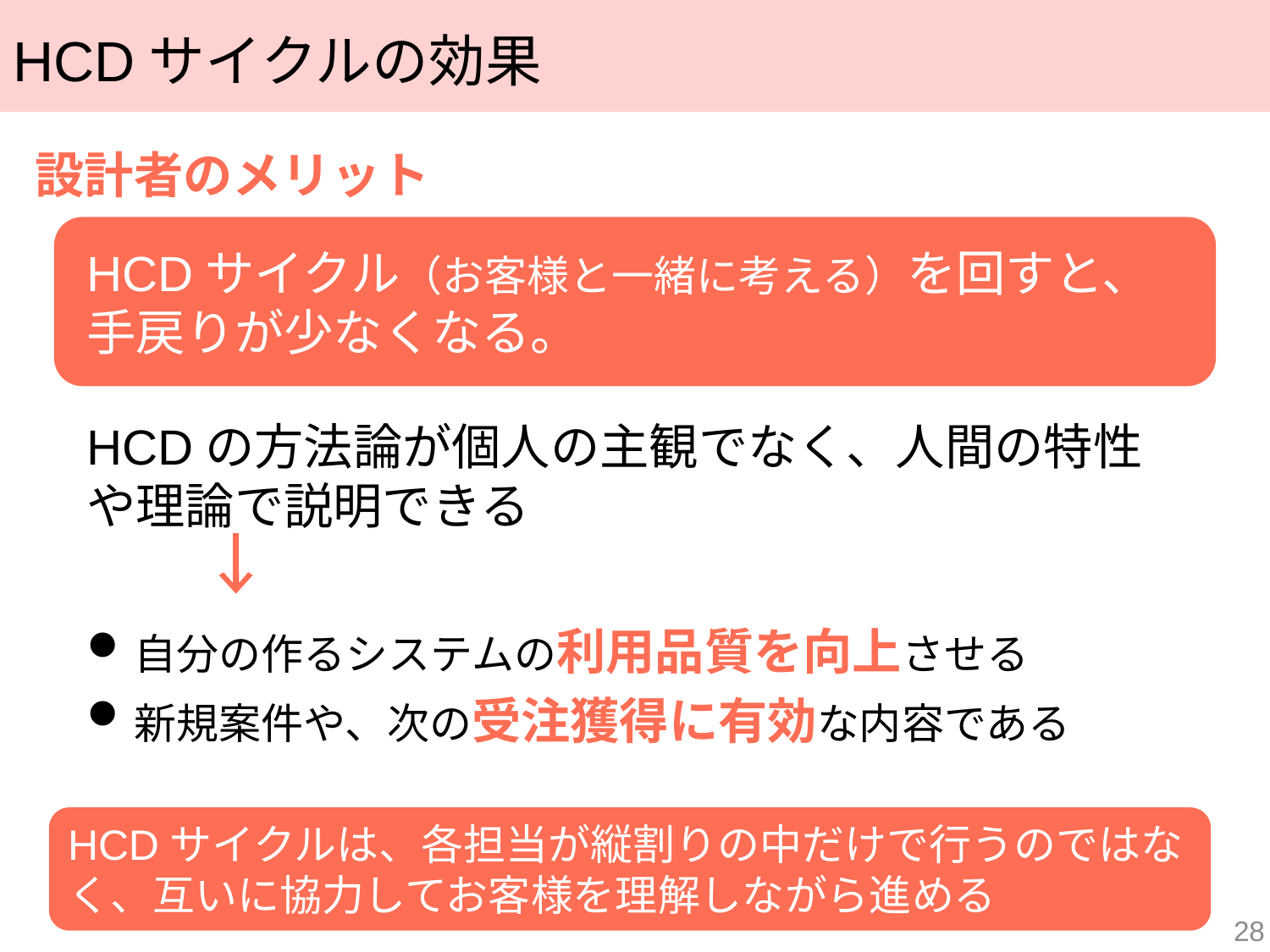

# HCDサイクルの効果
設計者のメリット
HCDサイクル（お客様と一緒に考える）を回すと、
手戻りが少なくなる。
HCDの方法論が個人の主観でなく、人間の特性や理論で説明できる
自分の作るシステムの利用品質を向上させる
新規案件や、次の受注獲得に有効な内容である
HCDサイクルは、各担当が縦割りの中だけで行うのではなく、互いに協力してお客様を理解しながら進める
28